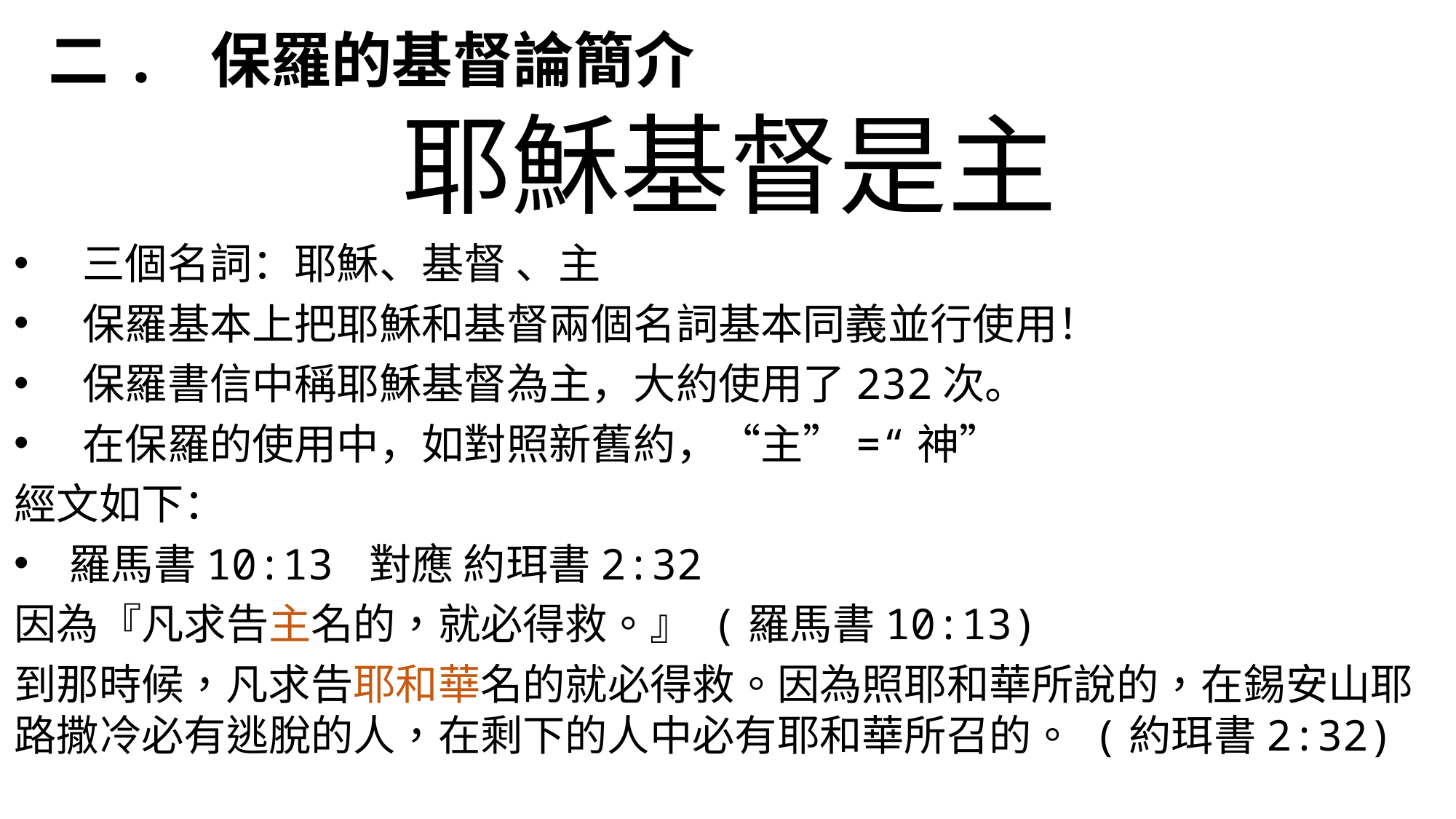

二. 保羅的基督論簡介
耶穌基督是主
三個名詞：耶穌、基督 、主
保羅基本上把耶穌和基督兩個名詞基本同義並行使用！
保羅書信中稱耶穌基督為主，大約使用了232次。
在保羅的使用中，如對照新舊約，“主”=“神”
經文如下：
羅馬書10:13 對應 約珥書2:32
因為『凡求告主名的，就必得救。』 (羅馬書10:13)
到那時候，凡求告耶和華名的就必得救。因為照耶和華所說的，在錫安山耶路撒冷必有逃脫的人，在剩下的人中必有耶和華所召的。 (約珥書2:32)